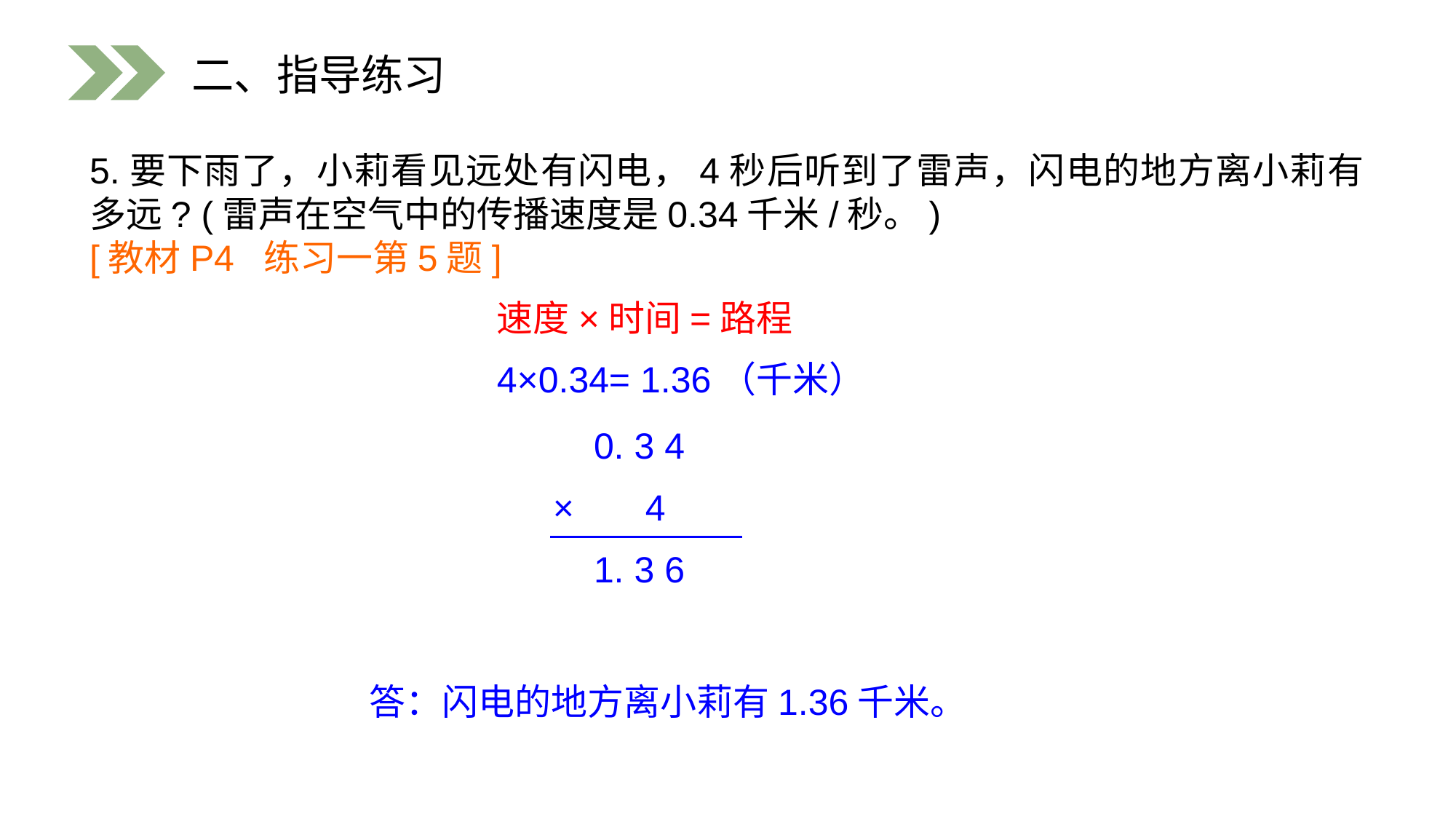

二、指导练习
5.要下雨了，小莉看见远处有闪电，4秒后听到了雷声，闪电的地方离小莉有多远? (雷声在空气中的传播速度是0.34千米/秒。)
[教材P4  练习一第5题]
速度×时间=路程
4×0.34= 1.36（千米）
     0. 3 4
 ×       4
     1. 3 6
答：闪电的地方离小莉有1.36千米。